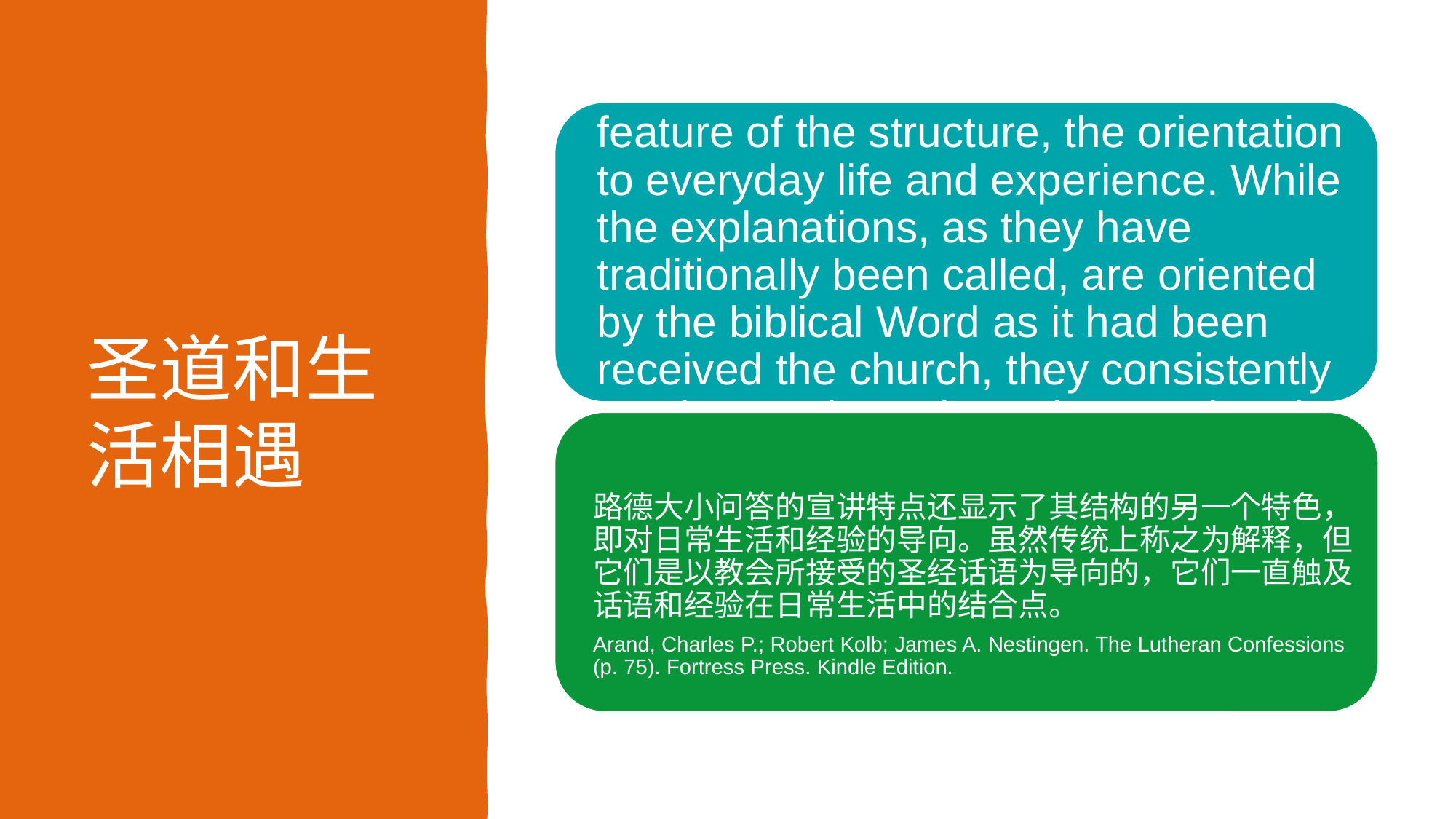

The proclamatory character of the catechisms also shows still another feature of the structure, the orientation to everyday life and experience. While the explanations, as they have traditionally been called, are oriented by the biblical Word as it had been received the church, they consistently touch on points where the Word and experience meet in daily life.

路德大小问答的宣讲特点还显示了其结构的另一个特色，即对日常生活和经验的导向。虽然传统上称之为解释，但它们是以教会所接受的圣经话语为导向的，它们一直触及话语和经验在日常生活中的结合点。
Arand, Charles P.; Robert Kolb; James A. Nestingen. The Lutheran Confessions (p. 75). Fortress Press. Kindle Edition.
# 圣道和生活相遇